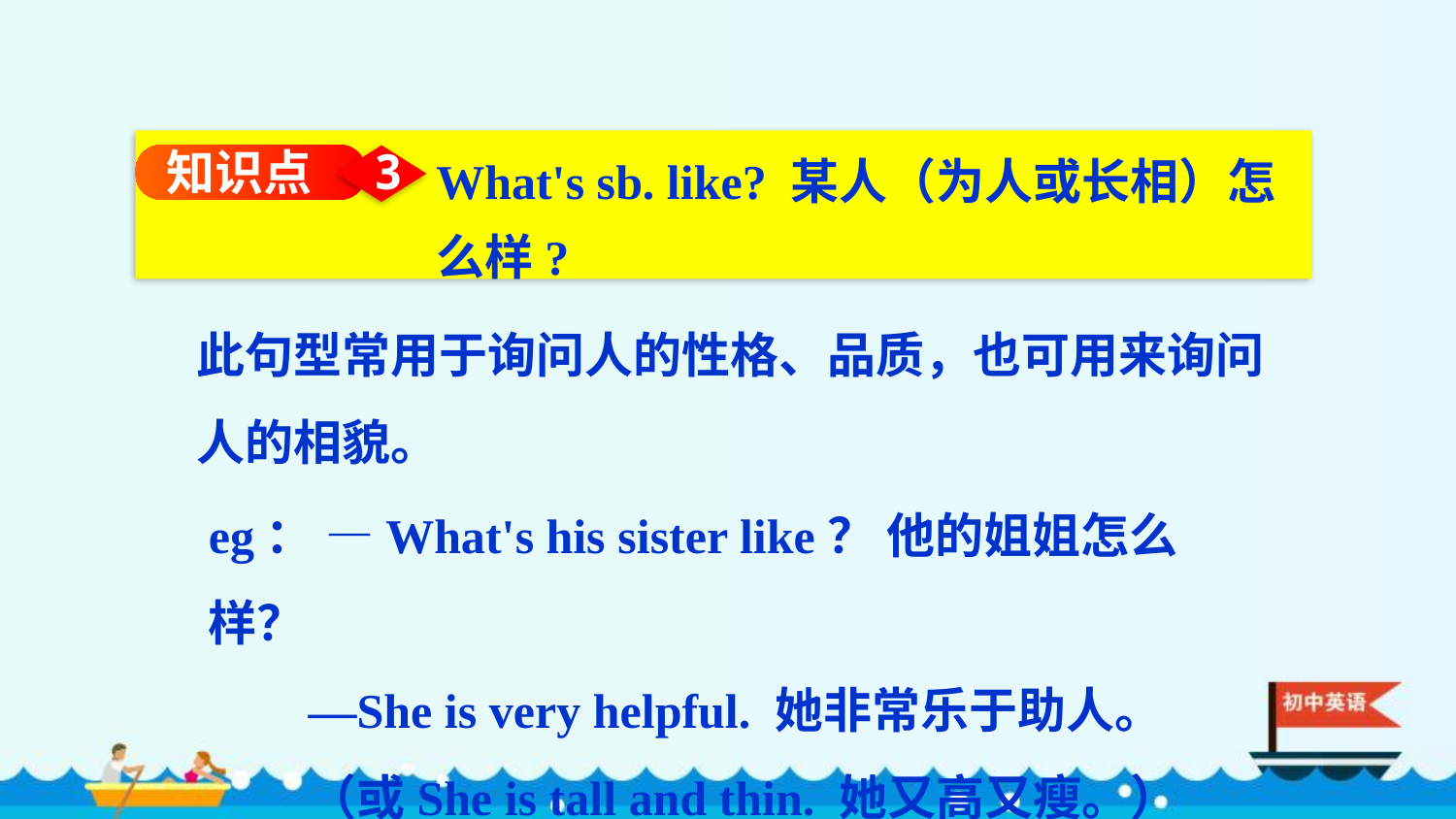

What's sb. like? 某人（为人或长相）怎么样?

知识点

3
此句型常用于询问人的性格、品质，也可用来询问人的相貌。
eg： —What's his sister like？ 他的姐姐怎么样？
—She is very helpful. 她非常乐于助人。（或She is tall and thin. 她又高又瘦。）